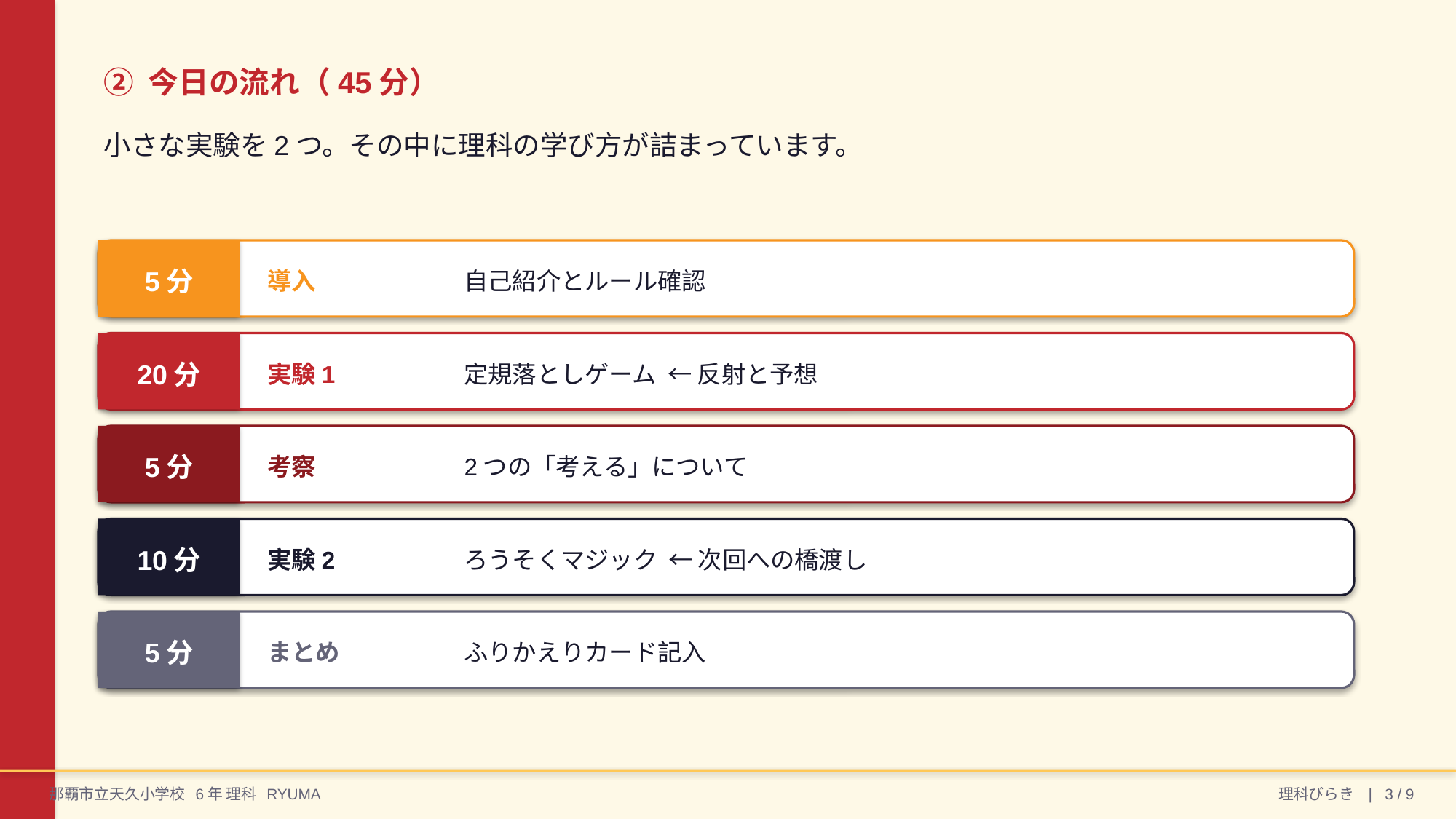

② 今日の流れ（45分）
小さな実験を2つ。その中に理科の学び方が詰まっています。

5分
導入
自己紹介とルール確認

20分
実験1
定規落としゲーム  ← 反射と予想

5分
考察
2つの「考える」について

10分
実験2
ろうそくマジック  ← 次回への橋渡し

5分
まとめ
ふりかえりカード記入

那覇市立天久小学校  6年 理科  RYUMA
理科びらき   |   3 / 9